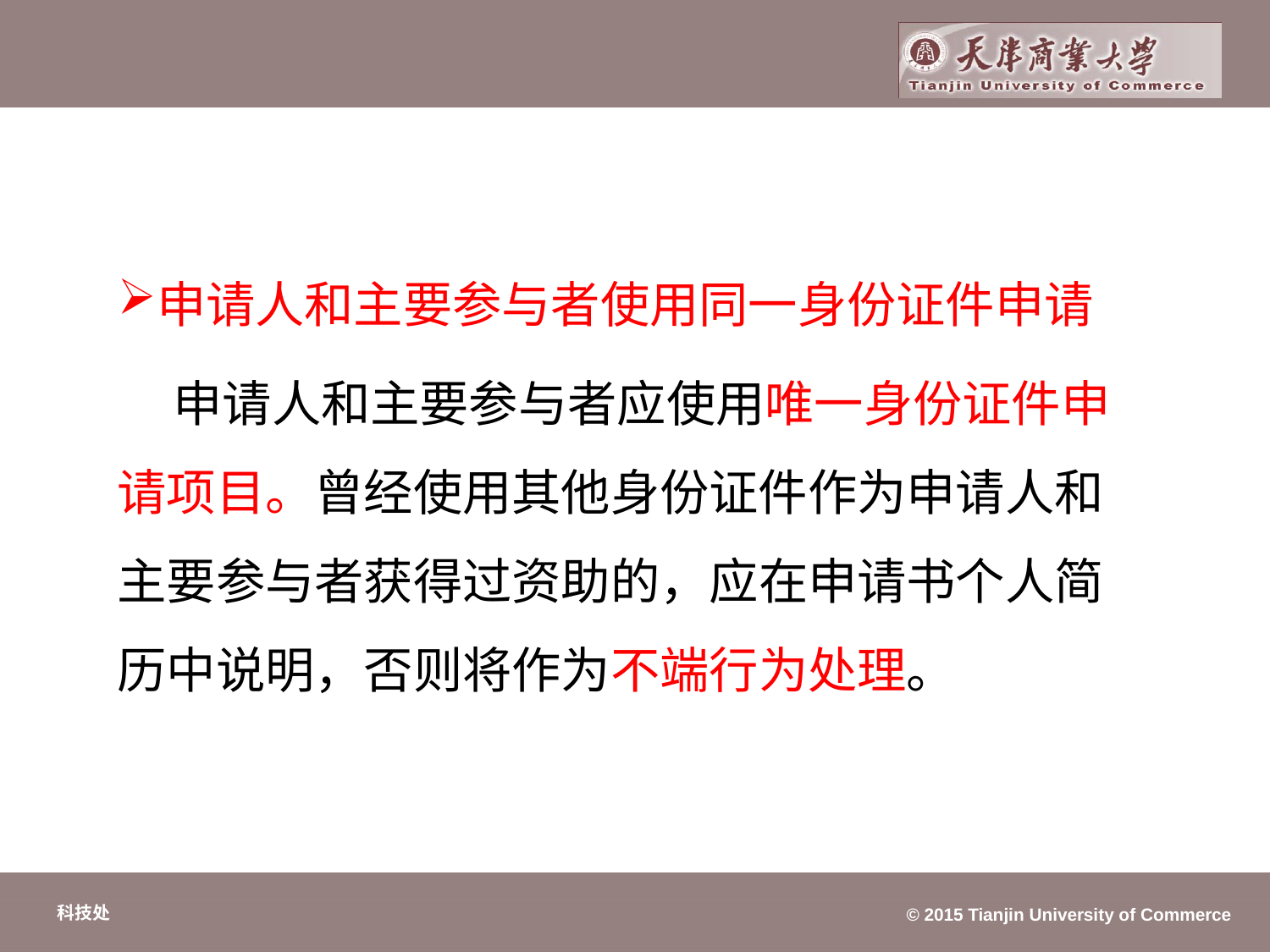

申请人和主要参与者使用同一身份证件申请
    申请人和主要参与者应使用唯一身份证件申请项目。曾经使用其他身份证件作为申请人和主要参与者获得过资助的，应在申请书个人简历中说明，否则将作为不端行为处理。